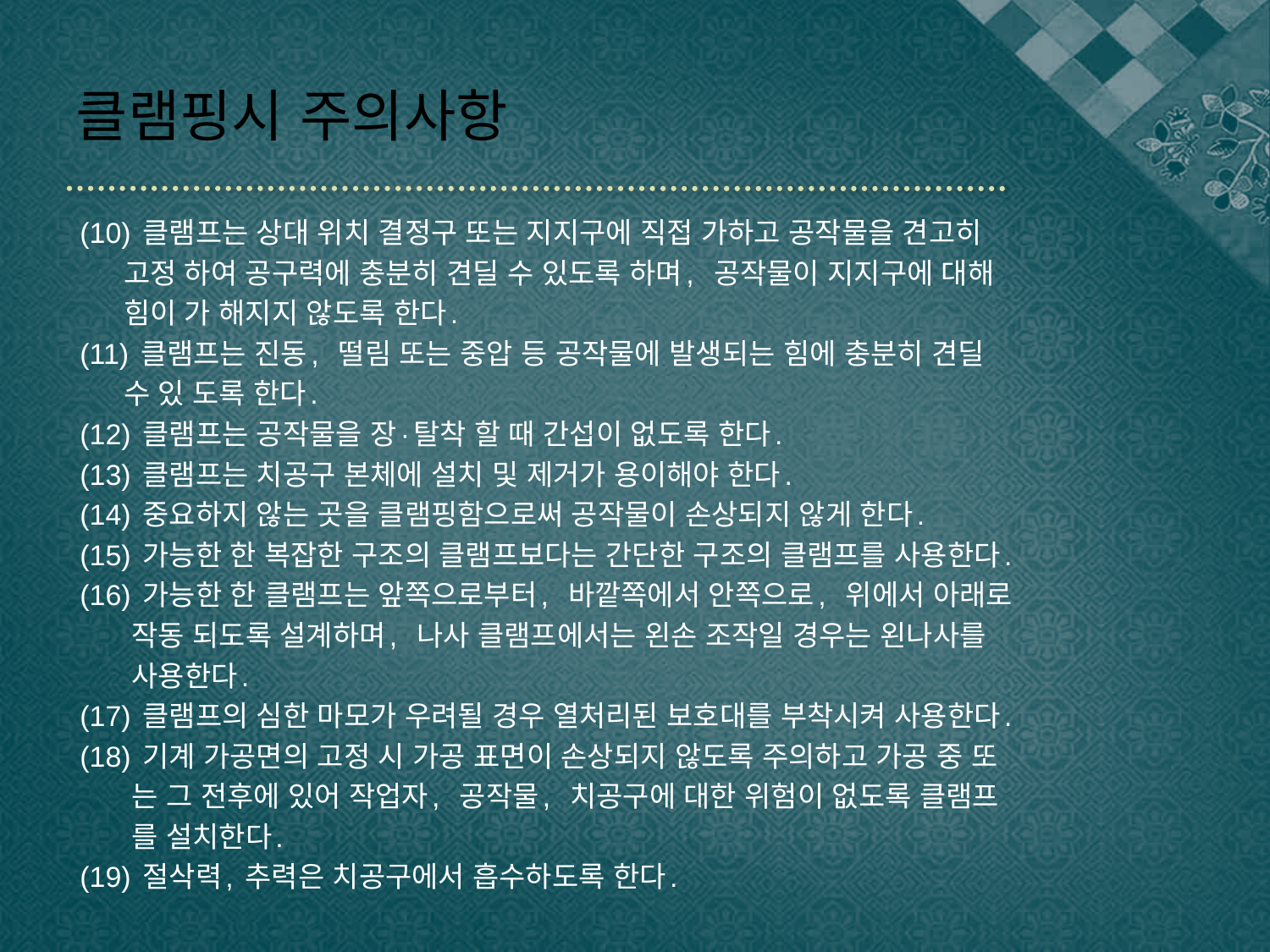

# 클램핑시 주의사항
(10) 클램프는 상대 위치 결정구 또는 지지구에 직접 가하고 공작물을 견고히
     고정 하여 공구력에 충분히 견딜 수 있도록 하며,  공작물이 지지구에 대해
     힘이 가 해지지 않도록 한다.
(11) 클램프는 진동,  떨림 또는 중압 등 공작물에 발생되는 힘에 충분히 견딜
     수 있 도록 한다.
(12) 클램프는 공작물을 장·탈착 할 때 간섭이 없도록 한다.
(13) 클램프는 치공구 본체에 설치 및 제거가 용이해야 한다.
(14) 중요하지 않는 곳을 클램핑함으로써 공작물이 손상되지 않게 한다.
(15) 가능한 한 복잡한 구조의 클램프보다는 간단한 구조의 클램프를 사용한다.
(16) 가능한 한 클램프는 앞쪽으로부터,  바깥쪽에서 안쪽으로,  위에서 아래로
      작동 되도록 설계하며,  나사 클램프에서는 왼손 조작일 경우는 왼나사를
      사용한다.
(17) 클램프의 심한 마모가 우려될 경우 열처리된 보호대를 부착시켜 사용한다.
(18) 기계 가공면의 고정 시 가공 표면이 손상되지 않도록 주의하고 가공 중 또
      는 그 전후에 있어 작업자,  공작물,  치공구에 대한 위험이 없도록 클램프
      를 설치한다.
(19) 절삭력, 추력은 치공구에서 흡수하도록 한다.